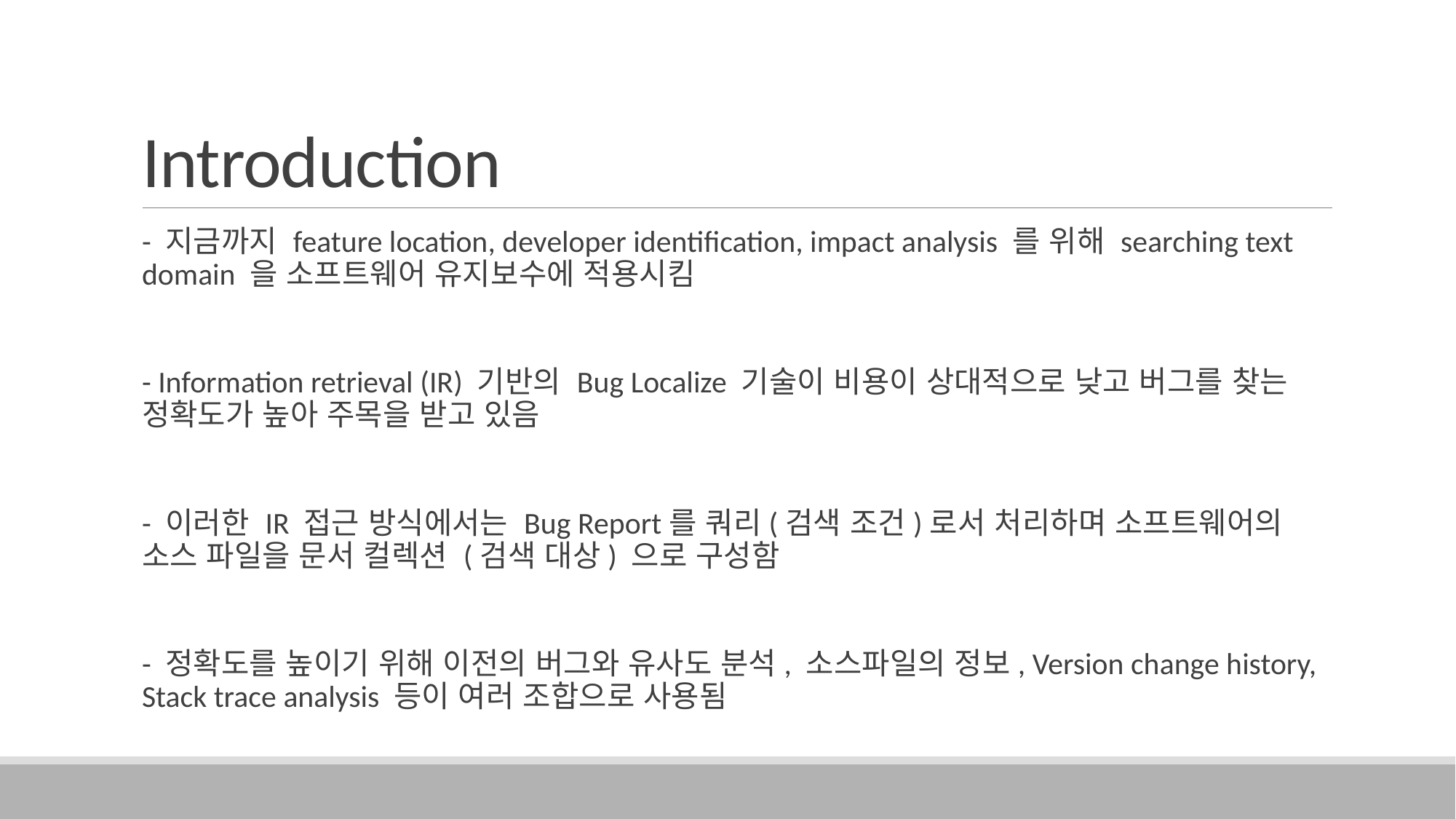

# Introduction
- 지금까지 feature location, developer identification, impact analysis 를 위해 searching text domain 을 소프트웨어 유지보수에 적용시킴

- Information retrieval (IR) 기반의 Bug Localize 기술이 비용이 상대적으로 낮고 버그를 찾는 정확도가 높아 주목을 받고 있음

- 이러한 IR 접근 방식에서는 Bug Report를 쿼리(검색 조건)로서 처리하며 소프트웨어의 소스 파일을 문서 컬렉션 (검색 대상) 으로 구성함

- 정확도를 높이기 위해 이전의 버그와 유사도 분석, 소스파일의 정보, Version change history, Stack trace analysis 등이 여러 조합으로 사용됨